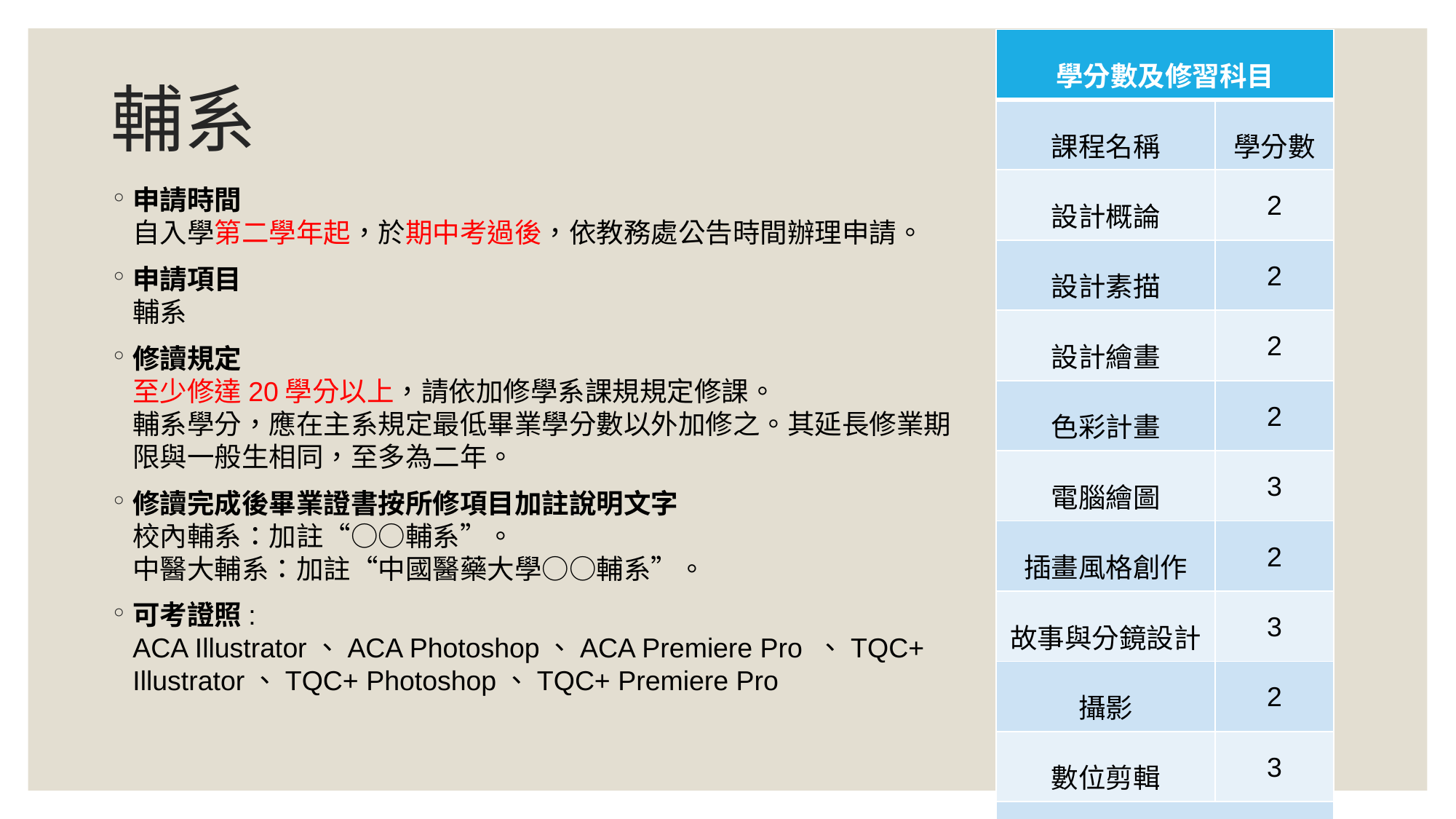

| 學分數及修習科目 |  |
| --- | --- |
| 課程名稱 | 學分數 |
| 設計概論 | 2 |
| 設計素描 | 2 |
| 設計繪畫 | 2 |
| 色彩計畫 | 2 |
| 電腦繪圖 | 3 |
| 插畫風格創作 | 2 |
| 故事與分鏡設計 | 3 |
| 攝影 | 2 |
| 數位剪輯 | 3 |
| 總學分數 21 |  |
# 輔系
申請時間
自入學第二學年起，於期中考過後，依教務處公告時間辦理申請。
申請項目
輔系
修讀規定
至少修達20學分以上，請依加修學系課規規定修課。
輔系學分，應在主系規定最低畢業學分數以外加修之。其延長修業期限與一般生相同，至多為二年。
修讀完成後畢業證書按所修項目加註說明文字
校內輔系：加註“○○輔系”。
中醫大輔系：加註“中國醫藥大學○○輔系”。
可考證照:
ACA Illustrator、ACA Photoshop、ACA Premiere Pro 、TQC+ Illustrator、TQC+ Photoshop、TQC+ Premiere Pro